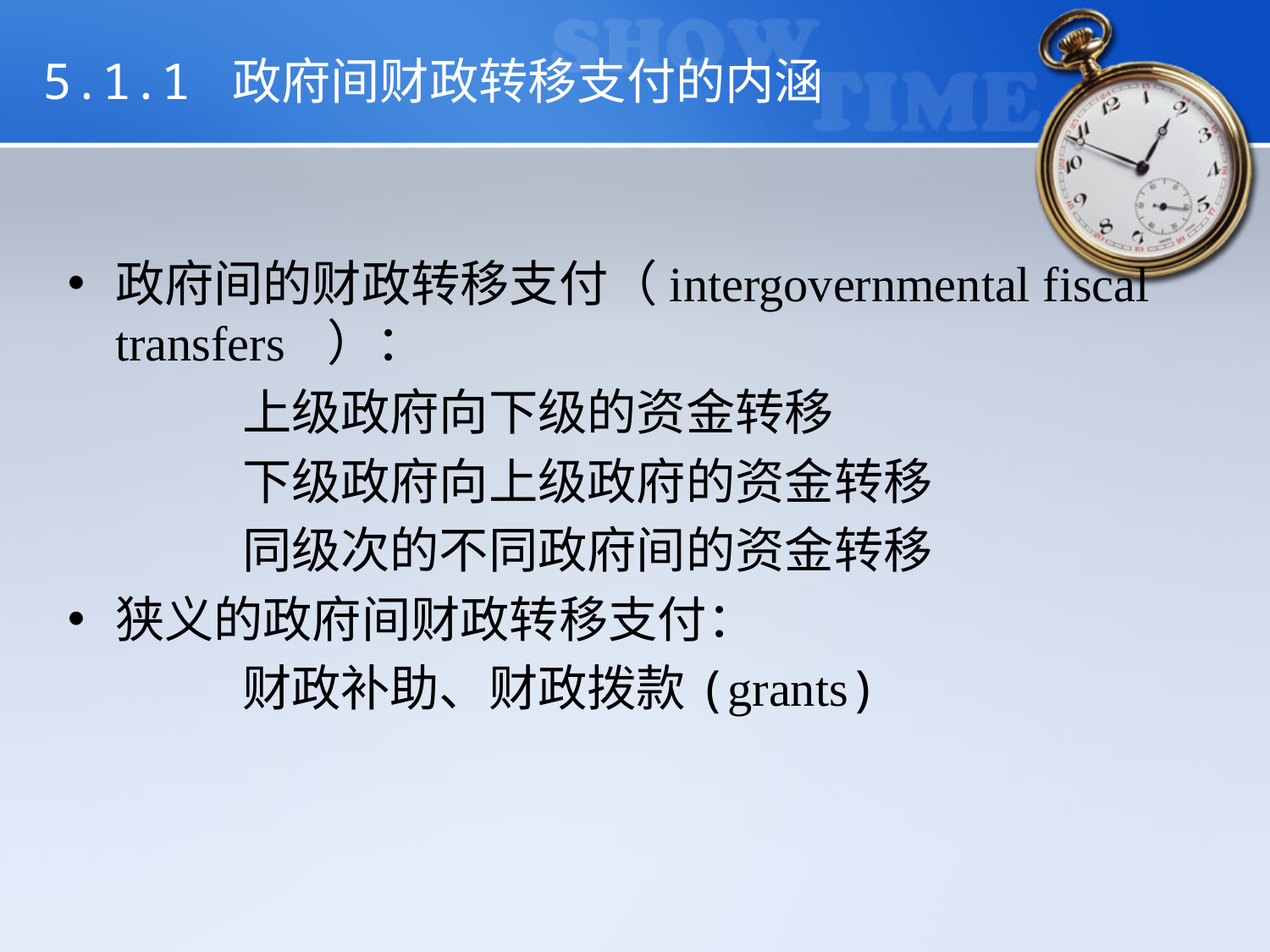

# 5.1.1 政府间财政转移支付的内涵
政府间的财政转移支付（intergovernmental fiscal transfers ）：
		上级政府向下级的资金转移
		下级政府向上级政府的资金转移
		同级次的不同政府间的资金转移
狭义的政府间财政转移支付：
		财政补助、财政拨款(grants)